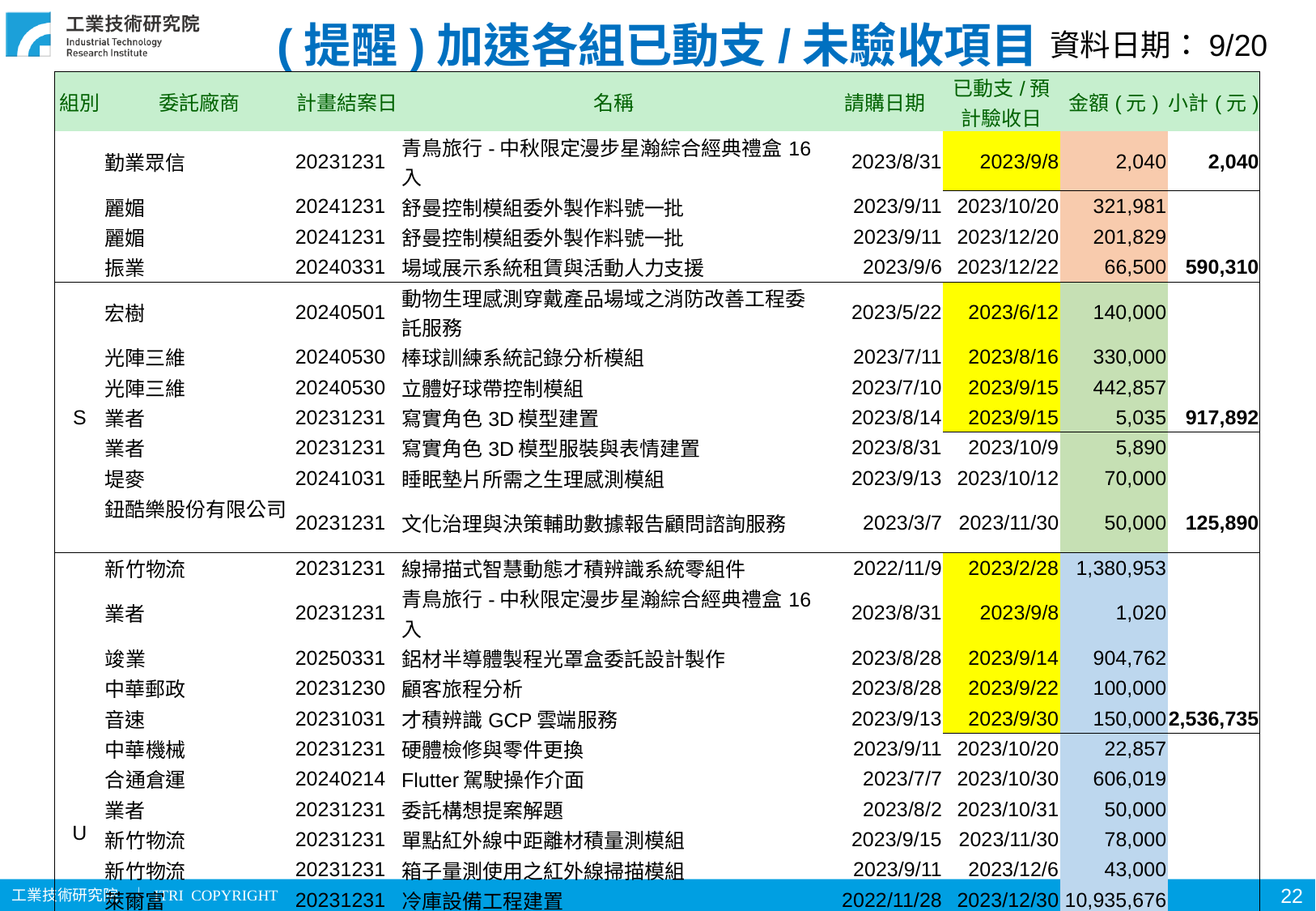

# (提醒)加速各組已動支/未驗收項目
資料日期：9/20
| 組別 | 委託廠商 | 計畫結案日 | 名稱 | 請購日期 | 已動支/預計驗收日 | 金額(元) | 小計(元) |
| --- | --- | --- | --- | --- | --- | --- | --- |
|  | 勤業眾信 | 20231231 | 青鳥旅行-中秋限定漫步星瀚綜合經典禮盒16入 | 2023/8/31 | 2023/9/8 | 2,040 | 2,040 |
|  | 麗媚 | 20241231 | 舒曼控制模組委外製作料號一批 | 2023/9/11 | 2023/10/20 | 321,981 |  |
|  | 麗媚 | 20241231 | 舒曼控制模組委外製作料號一批 | 2023/9/11 | 2023/12/20 | 201,829 |  |
|  | 振業 | 20240331 | 場域展示系統租賃與活動人力支援 | 2023/9/6 | 2023/12/22 | 66,500 | 590,310 |
| S | 宏樹 | 20240501 | 動物生理感測穿戴產品場域之消防改善工程委託服務 | 2023/5/22 | 2023/6/12 | 140,000 |  |
|  | 光陣三維 | 20240530 | 棒球訓練系統記錄分析模組 | 2023/7/11 | 2023/8/16 | 330,000 |  |
|  | 光陣三維 | 20240530 | 立體好球帶控制模組 | 2023/7/10 | 2023/9/15 | 442,857 |  |
|  | 業者 | 20231231 | 寫實角色3D模型建置 | 2023/8/14 | 2023/9/15 | 5,035 | 917,892 |
|  | 業者 | 20231231 | 寫實角色3D模型服裝與表情建置 | 2023/8/31 | 2023/10/9 | 5,890 |  |
|  | 堤麥 | 20241031 | 睡眠墊片所需之生理感測模組 | 2023/9/13 | 2023/10/12 | 70,000 |  |
|  | 鈕酷樂股份有限公司 | 20231231 | 文化治理與決策輔助數據報告顧問諮詢服務 | 2023/3/7 | 2023/11/30 | 50,000 | 125,890 |
| U | 新竹物流 | 20231231 | 線掃描式智慧動態才積辨識系統零組件 | 2022/11/9 | 2023/2/28 | 1,380,953 |  |
|  | 業者 | 20231231 | 青鳥旅行-中秋限定漫步星瀚綜合經典禮盒16入 | 2023/8/31 | 2023/9/8 | 1,020 |  |
|  | 竣業 | 20250331 | 鋁材半導體製程光罩盒委託設計製作 | 2023/8/28 | 2023/9/14 | 904,762 |  |
|  | 中華郵政 | 20231230 | 顧客旅程分析 | 2023/8/28 | 2023/9/22 | 100,000 |  |
|  | 音速 | 20231031 | 才積辨識GCP雲端服務 | 2023/9/13 | 2023/9/30 | 150,000 | 2,536,735 |
|  | 中華機械 | 20231231 | 硬體檢修與零件更換 | 2023/9/11 | 2023/10/20 | 22,857 |  |
|  | 合通倉運 | 20240214 | Flutter駕駛操作介面 | 2023/7/7 | 2023/10/30 | 606,019 |  |
|  | 業者 | 20231231 | 委託構想提案解題 | 2023/8/2 | 2023/10/31 | 50,000 |  |
|  | 新竹物流 | 20231231 | 單點紅外線中距離材積量測模組 | 2023/9/15 | 2023/11/30 | 78,000 |  |
|  | 新竹物流 | 20231231 | 箱子量測使用之紅外線掃描模組 | 2023/9/11 | 2023/12/6 | 43,000 |  |
|  | 萊爾富 | 20231231 | 冷庫設備工程建置 | 2022/11/28 | 2023/12/30 | 10,935,676 |  |
|  | 萊爾富 | 20241231 | 電子輔助揀貨系統(第一期) | 2023/7/30 | 2023/10/31 | 3,948,000 |  |
|  | 萊爾富 | 20241231 | 料架儲存機構(第一期) | 2023/7/30 | 2023/10/31 | 4,989,600 |  |
|  | 萊爾富 | 20241231 | 自動化分揀系統(第一期) | 2023/7/30 | 2023/10/31 | 5,418,000 |  |
|  | 萊爾富 | 20241231 | 電子輔助揀貨系統(第二期) | 2023/7/30 | 2023/12/31 | 3,948,000 |  |
|  | 萊爾富 | 20241231 | 料架儲存機構(第二期) | 2023/7/30 | 2023/12/31 | 4,989,600 |  |
|  | 萊爾富 | 20241231 | 自動化分揀系統(第二期) | 2023/7/30 | 2023/12/31 | 2,709,000 | 37,737,752 |
|  |  |  |  |  |  | 總計 | 41,910,619 |